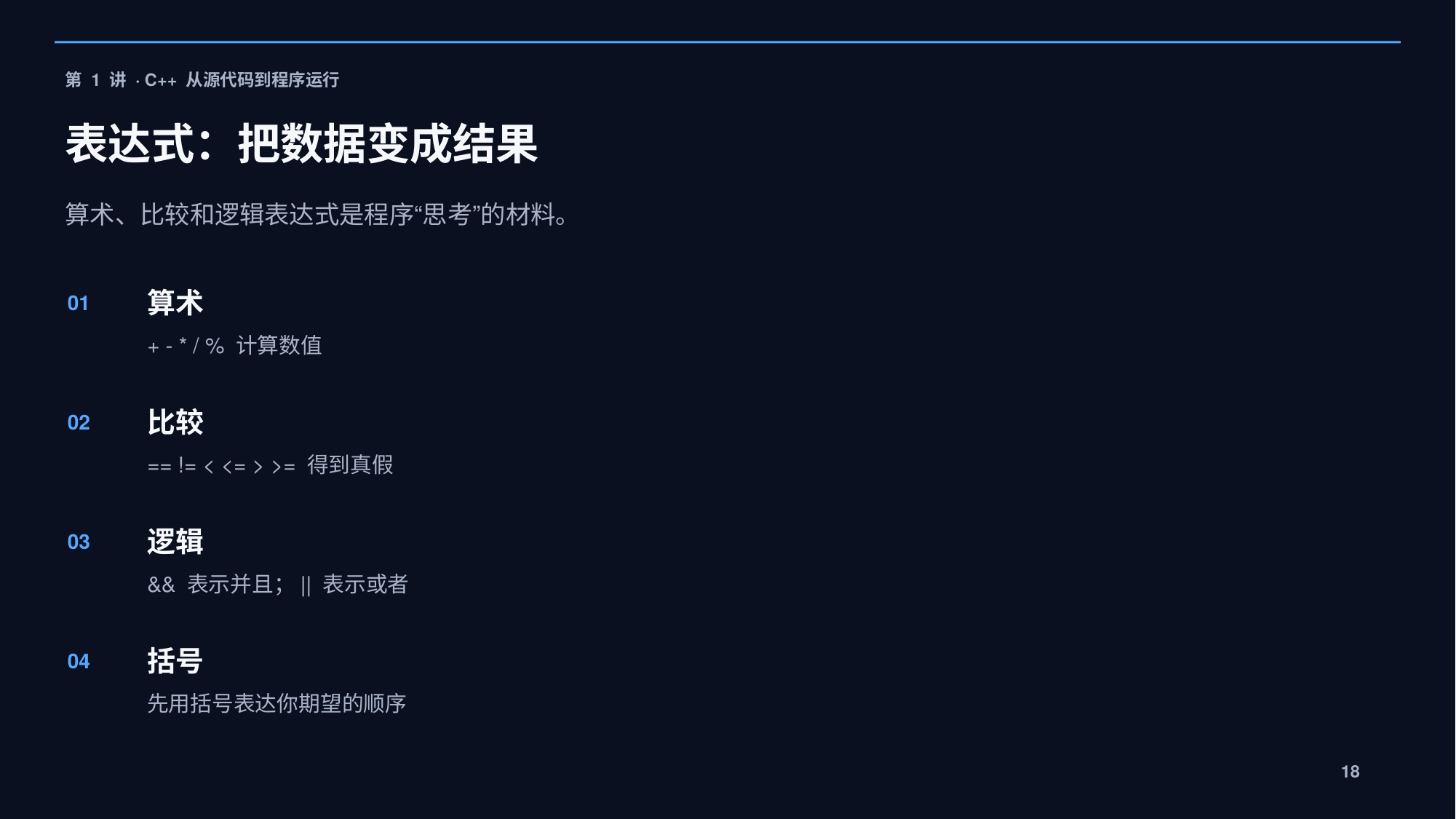

第 1 讲 · C++ 从源代码到程序运行
表达式：把数据变成结果
算术、比较和逻辑表达式是程序“思考”的材料。
算术
01
+ - * / % 计算数值
比较
02
== != < <= > >= 得到真假
逻辑
03
&& 表示并且；|| 表示或者
括号
04
先用括号表达你期望的顺序
18